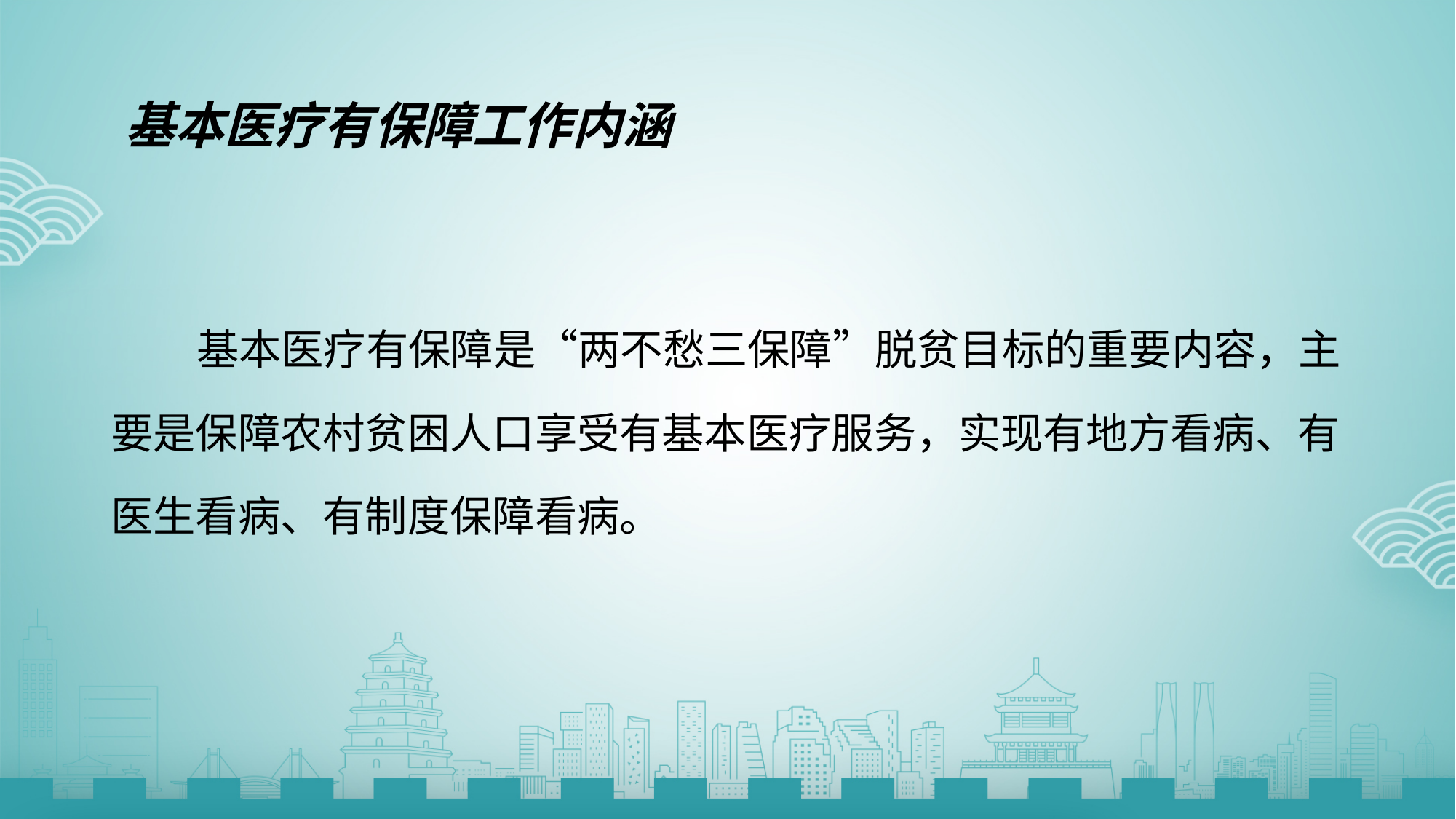

# 基本医疗有保障工作内涵

        基本医疗有保障是“两不愁三保障”脱贫目标的重要内容，主要是保障农村贫困人口享受有基本医疗服务，实现有地方看病、有医生看病、有制度保障看病。